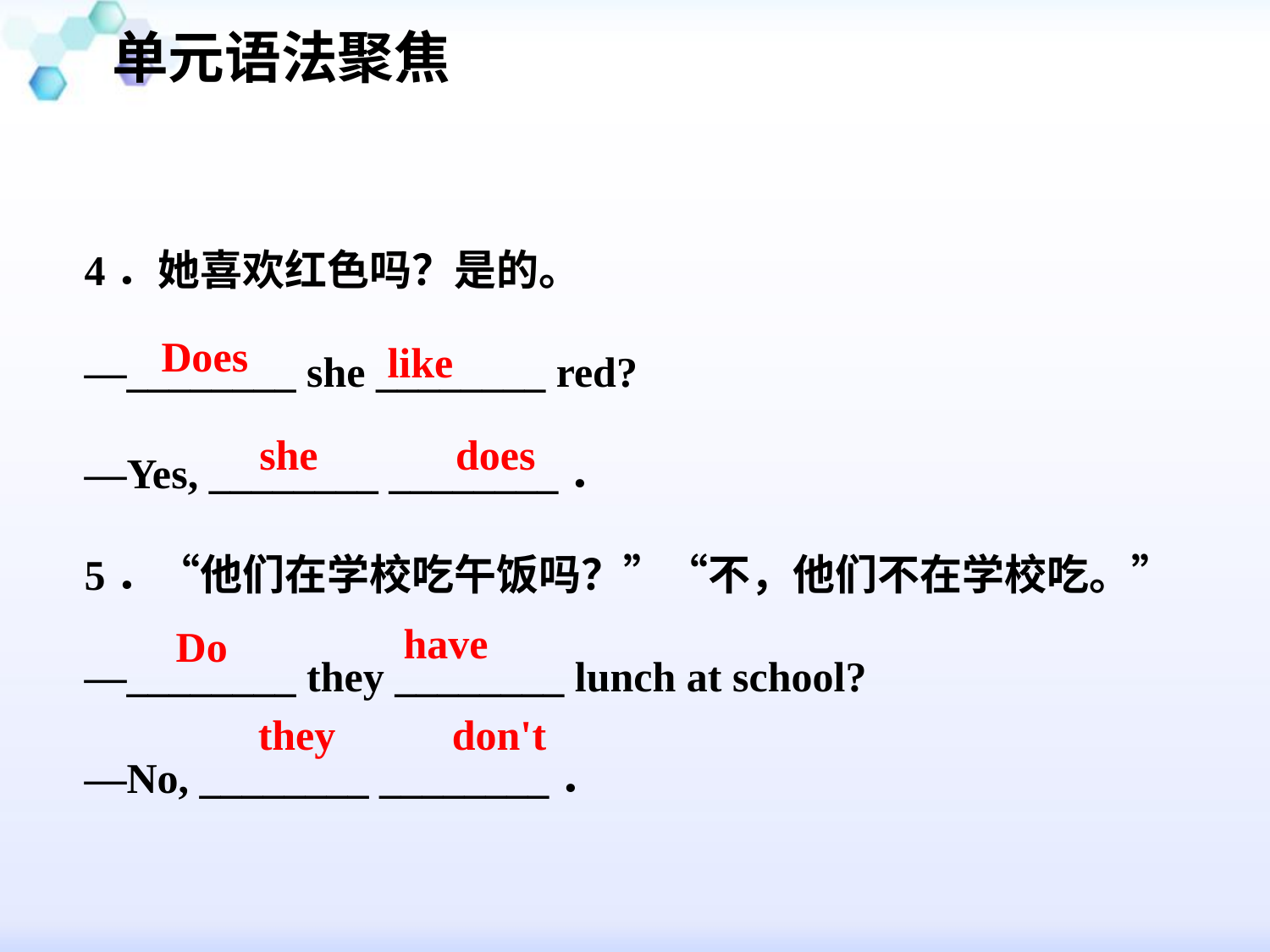

单元语法聚焦
#
4．她喜欢红色吗？是的。
—________ she ________ red?
—Yes, ________ ________．
5．“他们在学校吃午饭吗？”“不，他们不在学校吃。”
—________ they ________ lunch at school?
—No, ________ ________．
Does
like
she             does
have
Do
they           don't